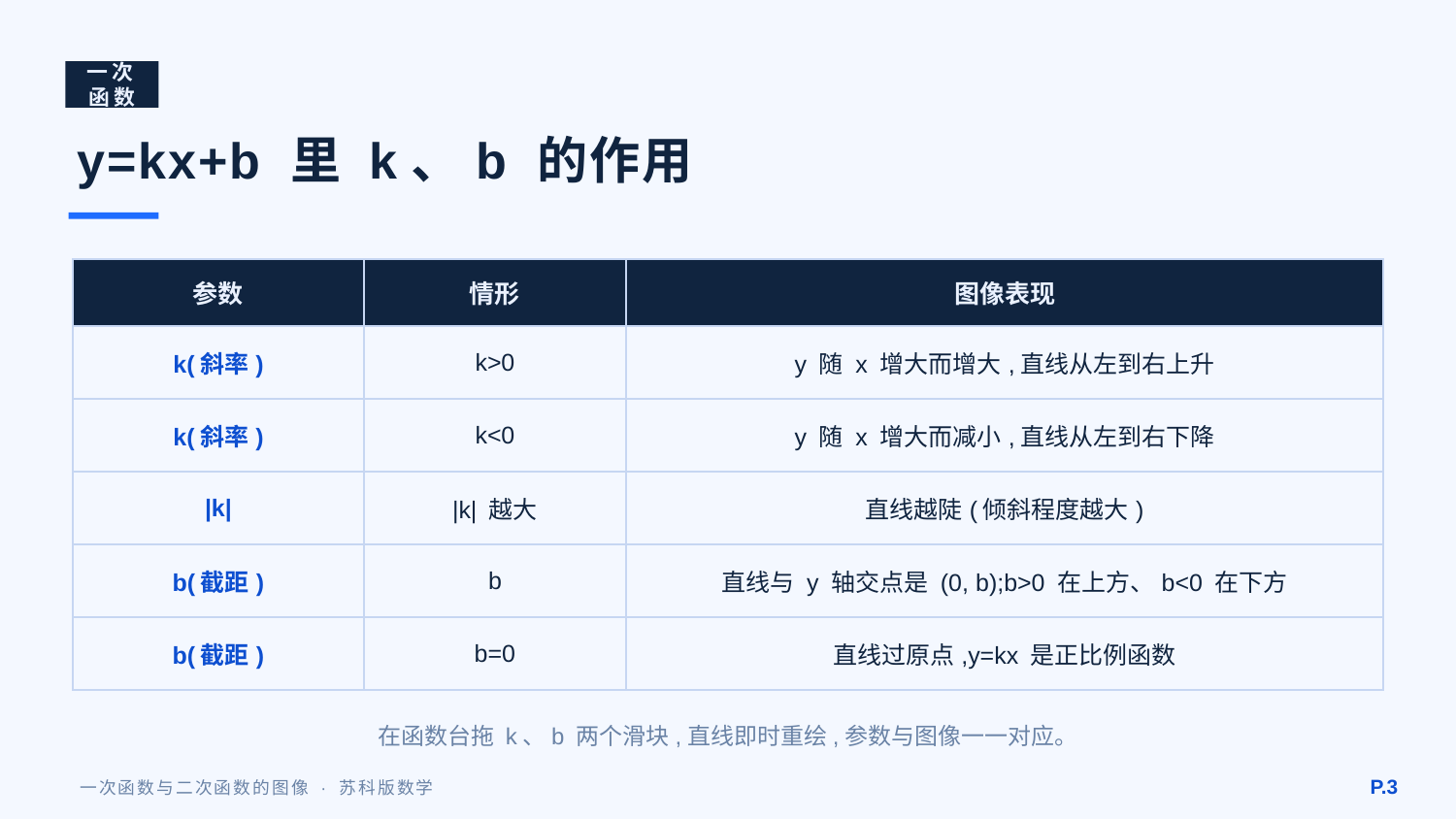

一次函数

y=kx+b 里 k、b 的作用

| 参数 | 情形 | 图像表现 |
| --- | --- | --- |
| k(斜率) | k>0 | y 随 x 增大而增大,直线从左到右上升 |
| k(斜率) | k<0 | y 随 x 增大而减小,直线从左到右下降 |
| |k| | |k| 越大 | 直线越陡(倾斜程度越大) |
| b(截距) | b | 直线与 y 轴交点是 (0, b);b>0 在上方、b<0 在下方 |
| b(截距) | b=0 | 直线过原点,y=kx 是正比例函数 |
在函数台拖 k、b 两个滑块,直线即时重绘,参数与图像一一对应。
P.3
一次函数与二次函数的图像 · 苏科版数学